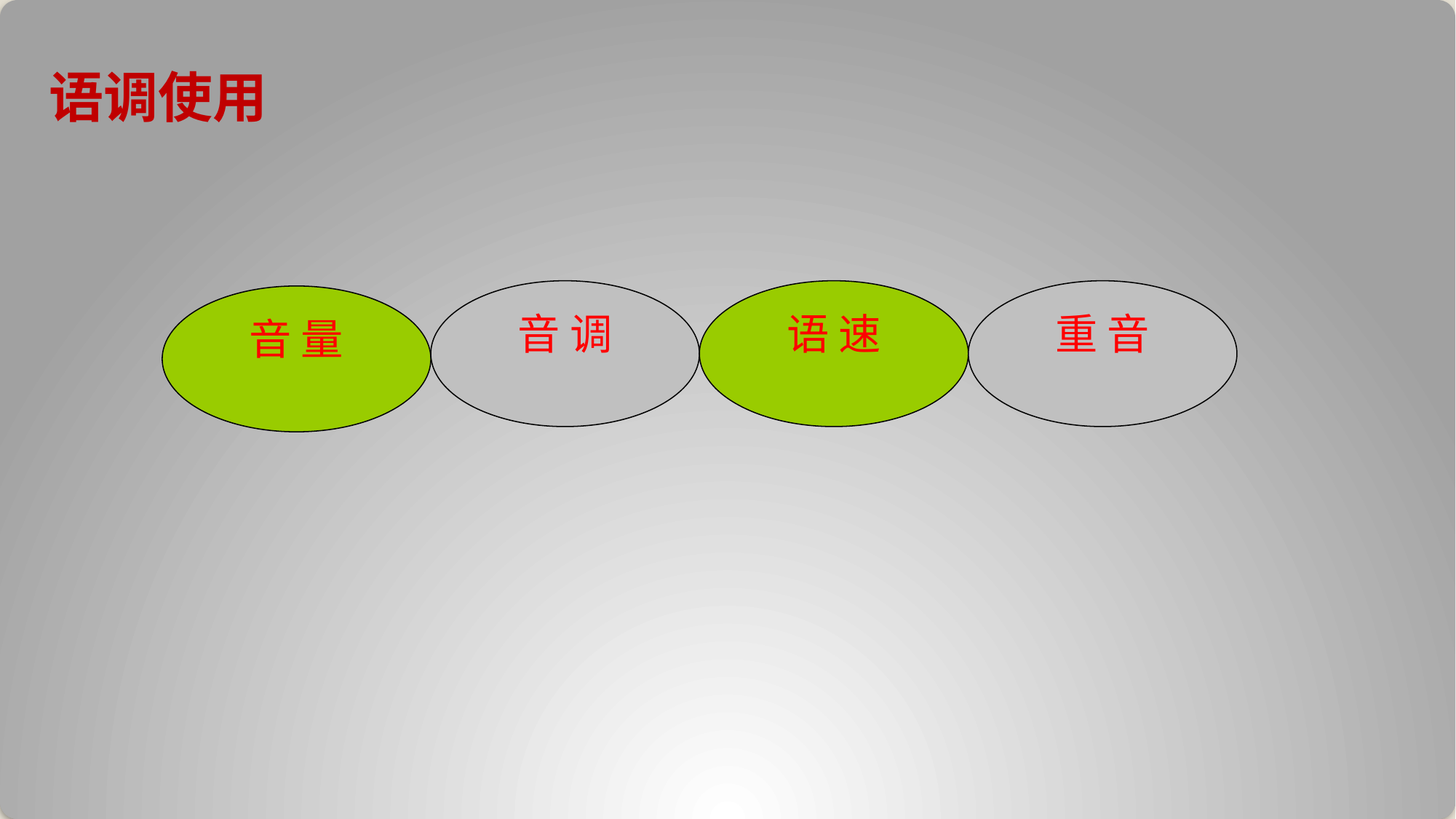

# 语调使用
音 调
语 速

重 音
音 量